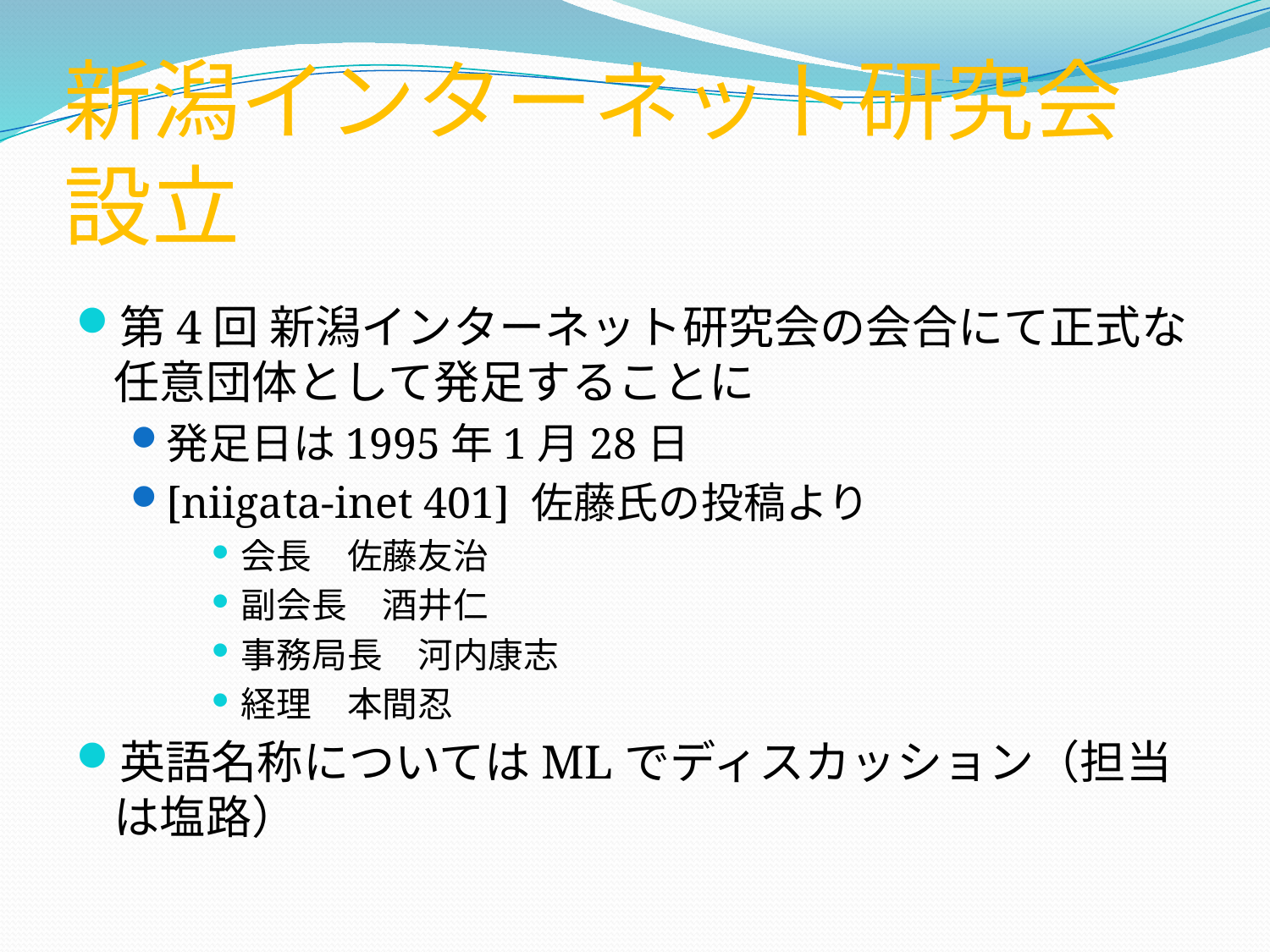

# 新潟インターネット研究会 設立
第4回 新潟インターネット研究会の会合にて正式な任意団体として発足することに
発足日は1995年1月28日
[niigata-inet 401] 佐藤氏の投稿より
会長　佐藤友治
副会長　酒井仁
事務局長　河内康志
経理　本間忍
英語名称についてはMLでディスカッション（担当は塩路）